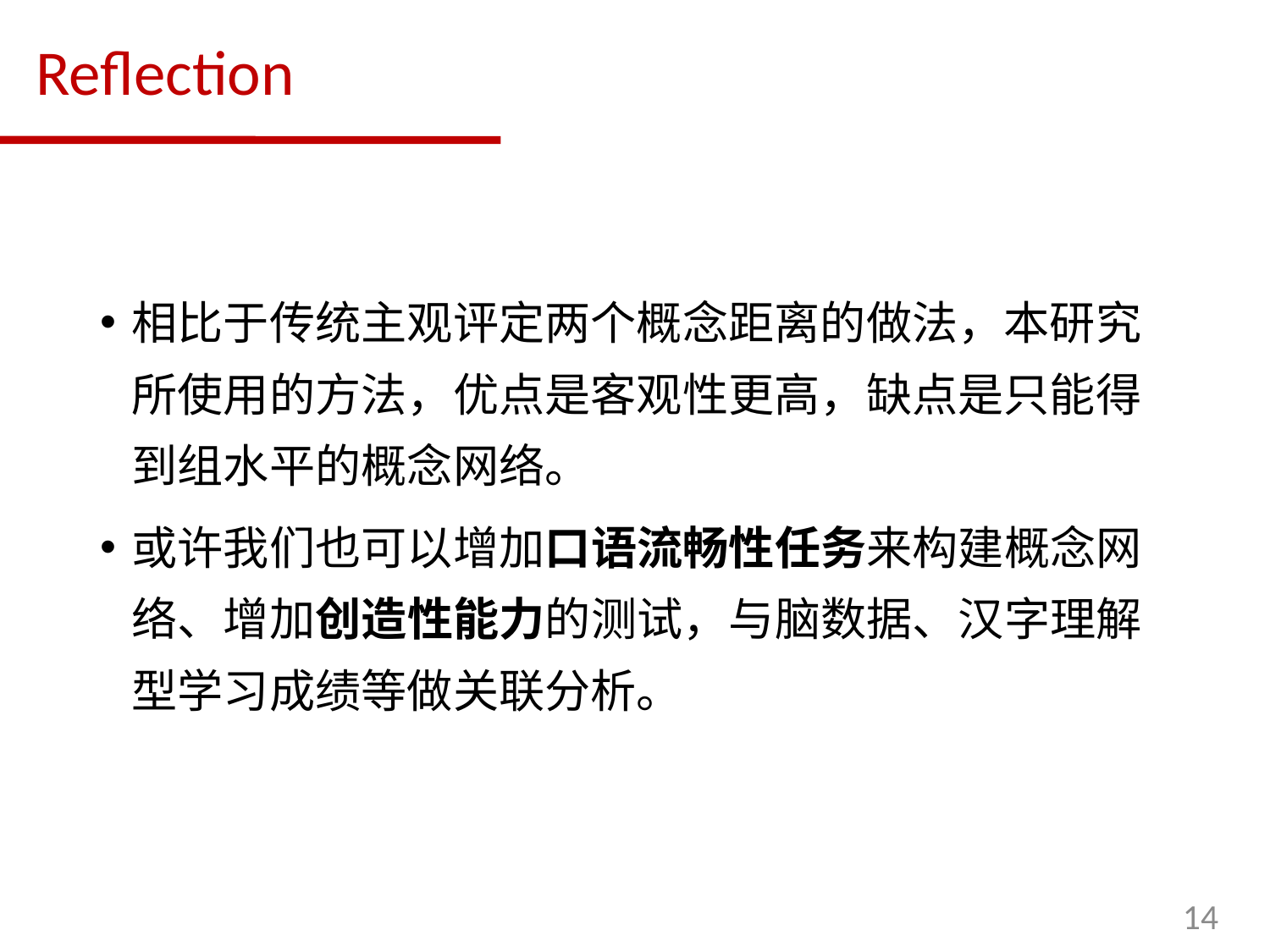

# Reflection
相比于传统主观评定两个概念距离的做法，本研究所使用的方法，优点是客观性更高，缺点是只能得到组水平的概念网络。
或许我们也可以增加口语流畅性任务来构建概念网络、增加创造性能力的测试，与脑数据、汉字理解型学习成绩等做关联分析。
14